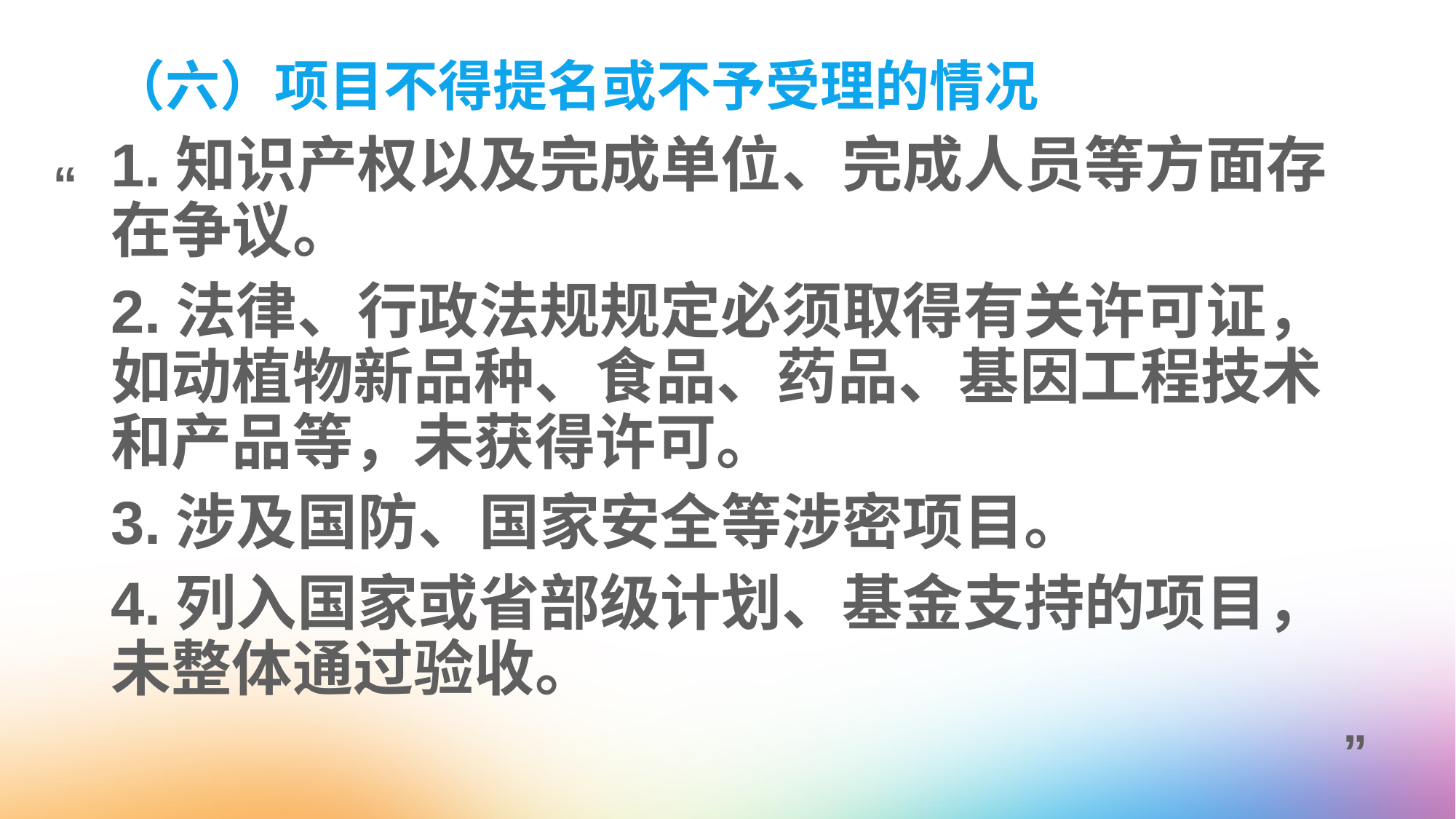

# （六）项目不得提名或不予受理的情况
1.知识产权以及完成单位、完成人员等方面存在争议。
2.法律、行政法规规定必须取得有关许可证，如动植物新品种、食品、药品、基因工程技术和产品等，未获得许可。
3.涉及国防、国家安全等涉密项目。
4.列入国家或省部级计划、基金支持的项目，未整体通过验收。
“
”